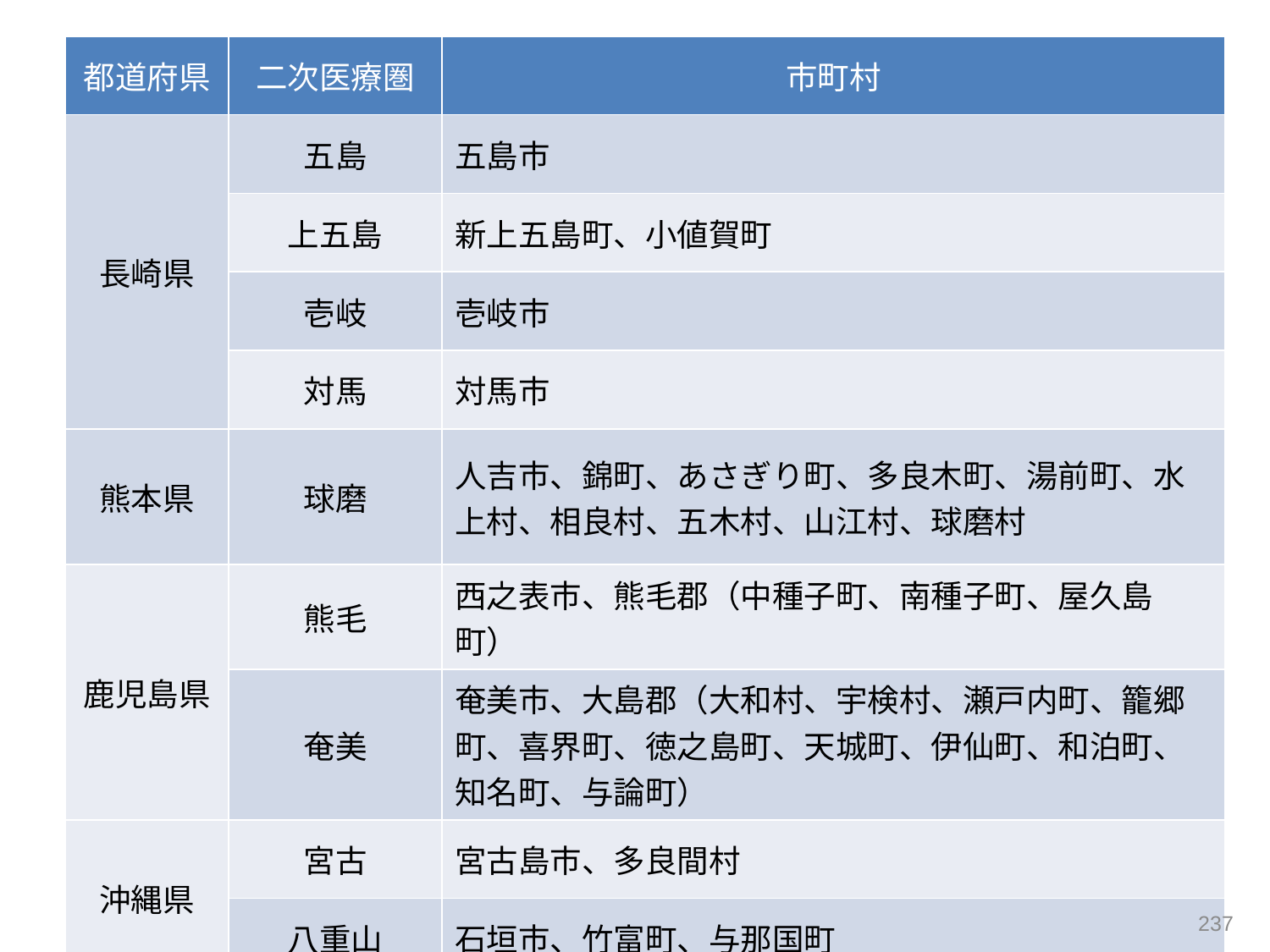

| 都道府県 | 二次医療圏 | 市町村 |
| --- | --- | --- |
| 長崎県 | 五島 | 五島市 |
|  | 上五島 | 新上五島町、小値賀町 |
|  | 壱岐 | 壱岐市 |
|  | 対馬 | 対馬市 |
| 熊本県 | 球磨 | 人吉市、錦町、あさぎり町、多良木町、湯前町、水上村、相良村、五木村、山江村、球磨村 |
| 鹿児島県 | 熊毛 | 西之表市、熊毛郡（中種子町、南種子町、屋久島町） |
|  | 奄美 | 奄美市、大島郡（大和村、宇検村、瀬戸内町、籠郷町、喜界町、徳之島町、天城町、伊仙町、和泊町、知名町、与論町） |
| 沖縄県 | 宮古 | 宮古島市、多良間村 |
|  | 八重山 | 石垣市、竹富町、与那国町 |
237